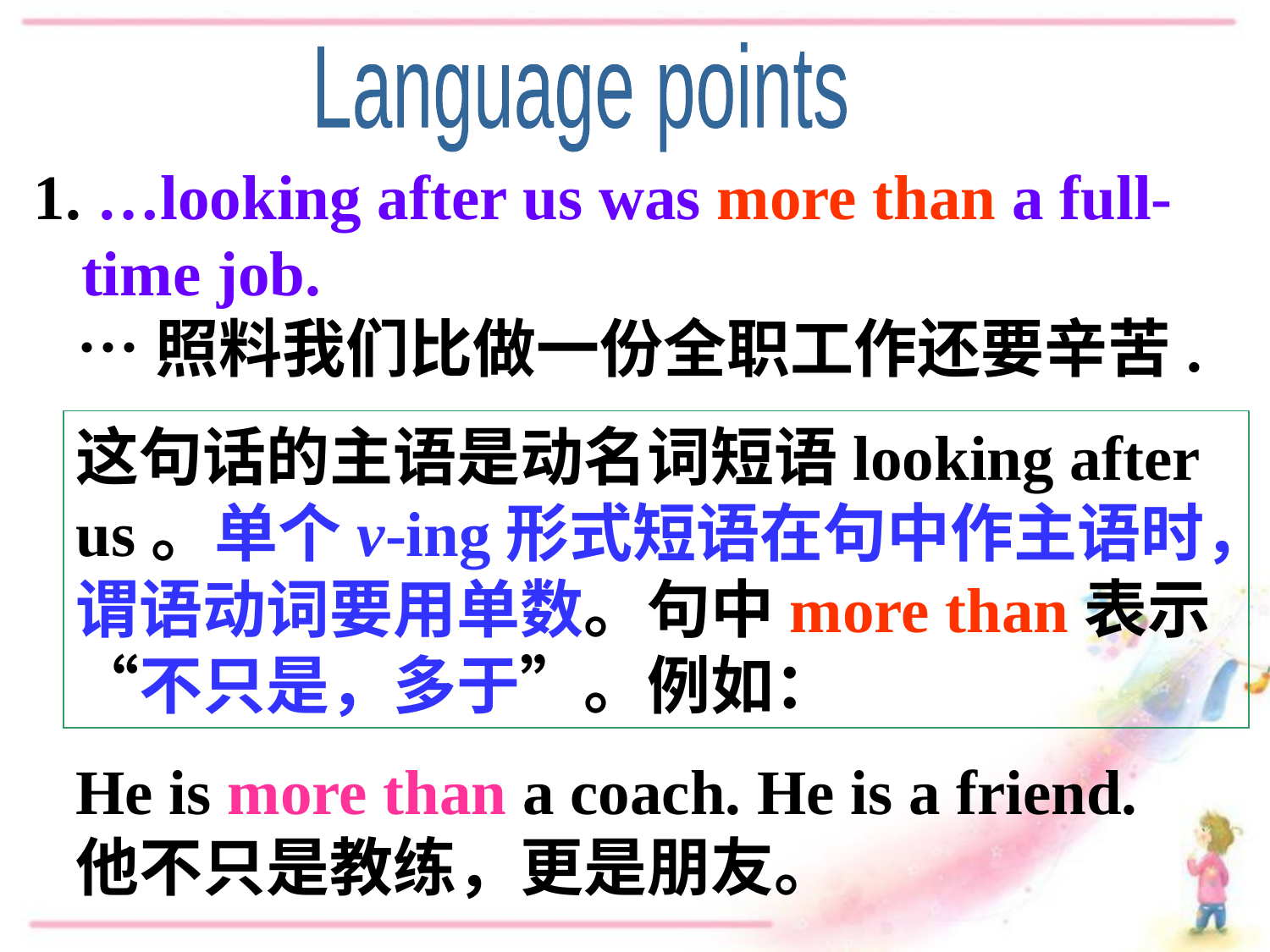

Language points
1. …looking after us was more than a full-time job.
   …照料我们比做一份全职工作还要辛苦.
这句话的主语是动名词短语looking after us。单个v-ing形式短语在句中作主语时，谓语动词要用单数。句中more than表示“不只是，多于”。例如：
He is more than a coach. He is a friend.
他不只是教练，更是朋友。